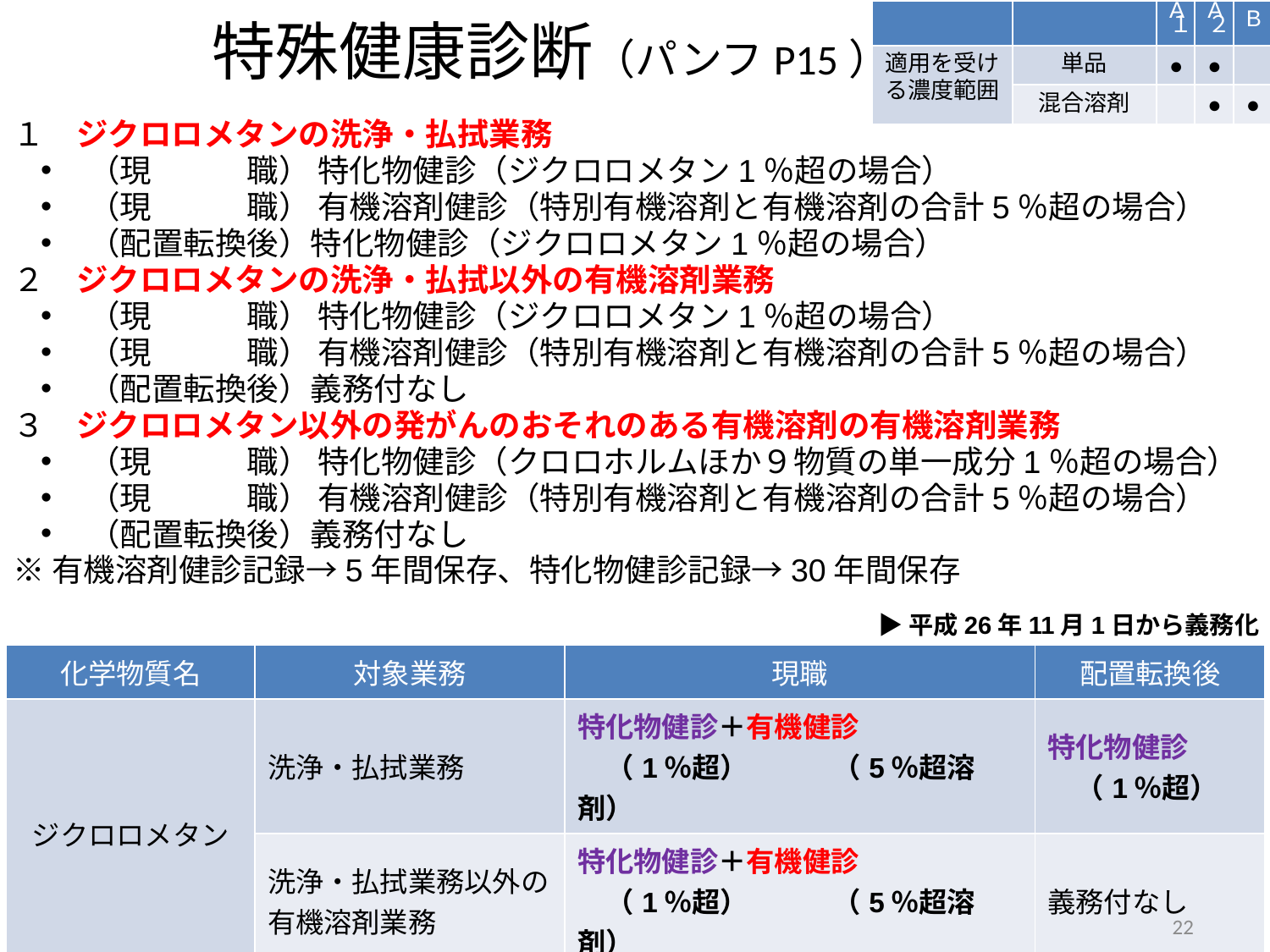

|  |  | A１ | A２ | B |
| --- | --- | --- | --- | --- |
| 適用を受ける濃度範囲 | 単品 | ● | ● |  |
|  | 混合溶剤 |  | ● | ● |
# 特殊健康診断（パンフP15）
１　ジクロロメタンの洗浄・払拭業務
（現　　　職） 特化物健診（ジクロロメタン1％超の場合）
（現　　　職） 有機溶剤健診（特別有機溶剤と有機溶剤の合計5％超の場合）
（配置転換後）特化物健診（ジクロロメタン1％超の場合）
２　ジクロロメタンの洗浄・払拭以外の有機溶剤業務
（現　　　職） 特化物健診（ジクロロメタン1％超の場合）
（現　　　職） 有機溶剤健診（特別有機溶剤と有機溶剤の合計5％超の場合）
（配置転換後）義務付なし
３　ジクロロメタン以外の発がんのおそれのある有機溶剤の有機溶剤業務
（現　　　職） 特化物健診（クロロホルムほか９物質の単一成分1％超の場合）
（現　　　職） 有機溶剤健診（特別有機溶剤と有機溶剤の合計5％超の場合）
（配置転換後）義務付なし
※有機溶剤健診記録→5年間保存、特化物健診記録→30年間保存

▶平成26年11月1日から義務化
| 化学物質名 | 対象業務 | 現職 | 配置転換後 |
| --- | --- | --- | --- |
| ジクロロメタン | 洗浄・払拭業務 | 特化物健診＋有機健診 　（1％超）　　　（5％超溶剤） | 特化物健診 　（1％超） |
|  | 洗浄・払拭業務以外の有機溶剤業務 | 特化物健診＋有機健診 　（1％超）　　　（5％超溶剤） | 義務付なし |
| その他９つの 有機溶剤 | 有機溶剤業務 | 特化物健診＋有機健診 　（1％超）　　　（5％超溶剤） | 義務付なし |
22
22